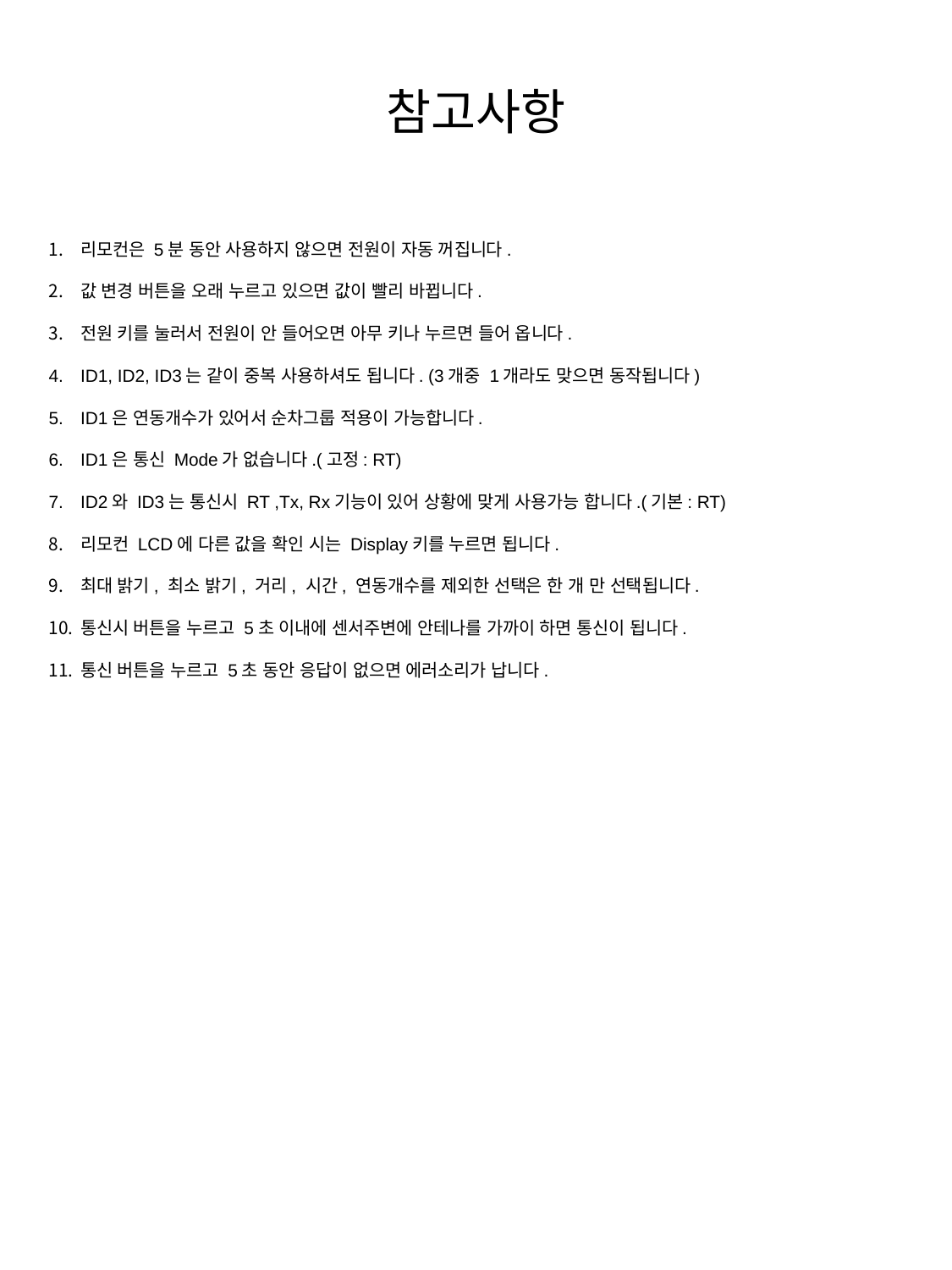

참고사항
리모컨은 5분 동안 사용하지 않으면 전원이 자동 꺼집니다.

값 변경 버튼을 오래 누르고 있으면 값이 빨리 바뀝니다.

전원 키를 눌러서 전원이 안 들어오면 아무 키나 누르면 들어 옵니다.

ID1, ID2, ID3는 같이 중복 사용하셔도 됩니다. (3개중 1개라도 맞으면 동작됩니다)

ID1은 연동개수가 있어서 순차그룹 적용이 가능합니다.

ID1은 통신 Mode가 없습니다.(고정: RT)

ID2와 ID3는 통신시 RT ,Tx, Rx기능이 있어 상황에 맞게 사용가능 합니다.(기본: RT)

리모컨 LCD에 다른 값을 확인 시는 Display키를 누르면 됩니다.

최대 밝기, 최소 밝기, 거리, 시간, 연동개수를 제외한 선택은 한 개 만 선택됩니다.

통신시 버튼을 누르고 5초 이내에 센서주변에 안테나를 가까이 하면 통신이 됩니다.

통신 버튼을 누르고 5초 동안 응답이 없으면 에러소리가 납니다.